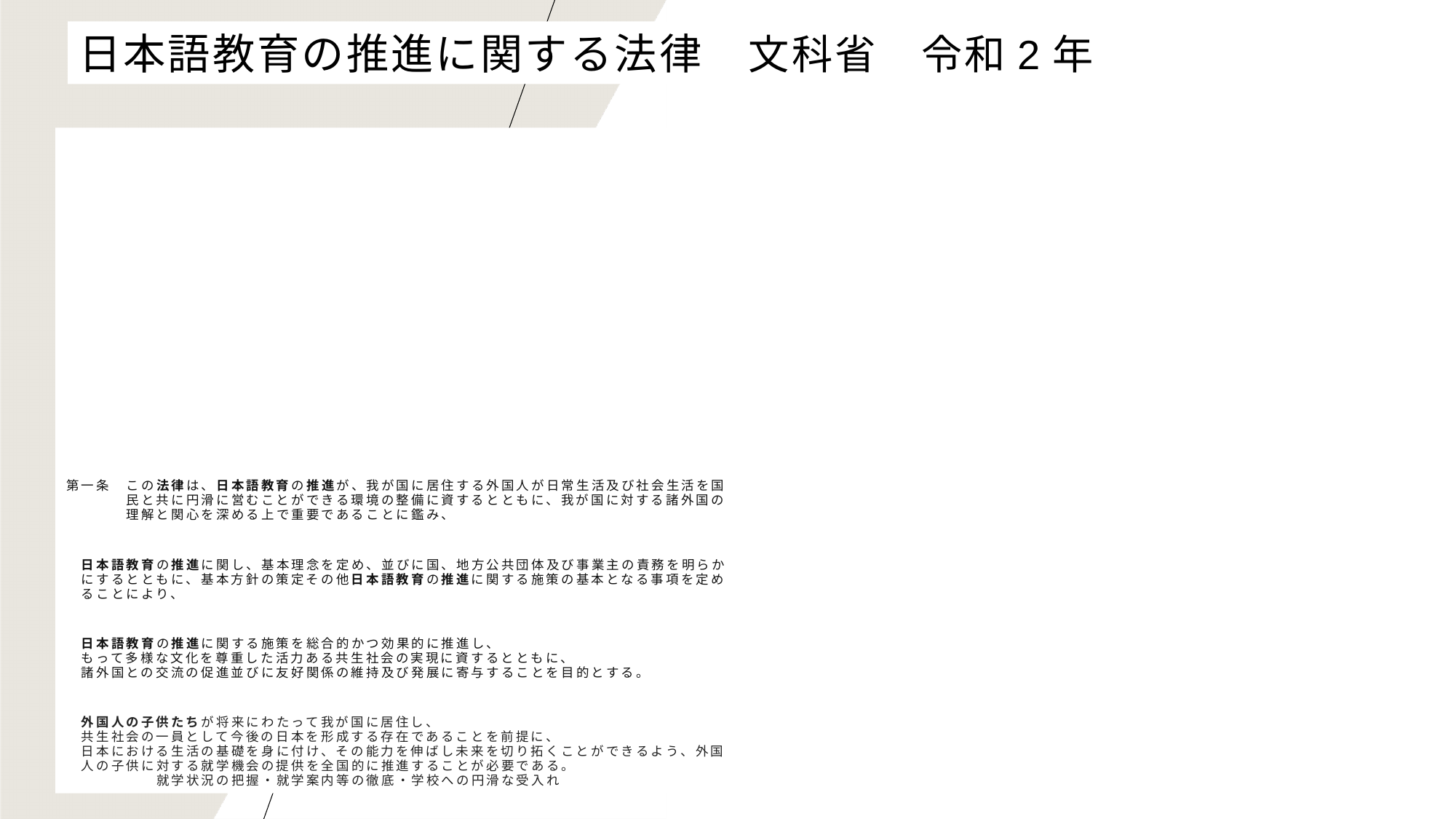

日本語教育の推進に関する法律　文科省　令和2年
Richard Branson
# 第一条　この法律は、日本語教育の推進が、我が国に居住する外国人が日常生活及び社会生活を国 　　　　民と共に円滑に営むことができる環境の整備に資するとともに、我が国に対する諸外国の 　　　　理解と関心を深める上で重要であることに鑑み、
　日本語教育の推進に関し、基本理念を定め、並びに国、地方公共団体及び事業主の責務を明らか
　にするとともに、基本方針の策定その他日本語教育の推進に関する施策の基本となる事項を定め
　ることにより、
　日本語教育の推進に関する施策を総合的かつ効果的に推進し、
　もって多様な文化を尊重した活力ある共生社会の実現に資するとともに、
　諸外国との交流の促進並びに友好関係の維持及び発展に寄与することを目的とする。
　外国人の子供たちが将来にわたって我が国に居住し、
　共生社会の一員として今後の日本を形成する存在であることを前提に、
　日本における生活の基礎を身に付け、その能力を伸ばし未来を切り拓くことができるよう、外国
　人の子供に対する就学機会の提供を全国的に推進することが必要である。
　　　　　　就学状況の把握・就学案内等の徹底・学校への円滑な受入れ
20XX
プレゼンテーションのタイトル
19